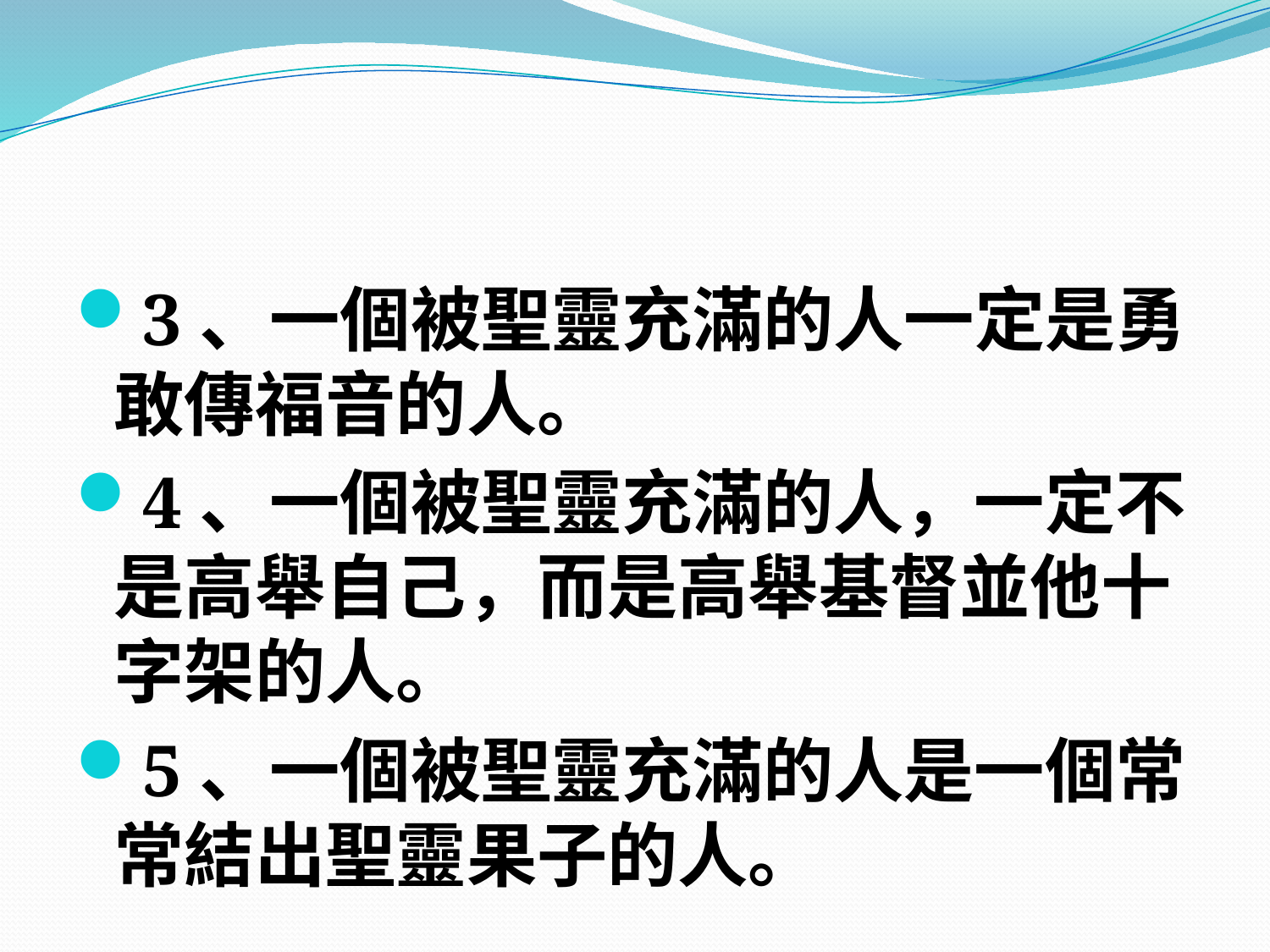

#
3、一個被聖靈充滿的人一定是勇敢傳福音的人。
4、一個被聖靈充滿的人，一定不是高舉自己，而是高舉基督並他十字架的人。
5、一個被聖靈充滿的人是一個常常結出聖靈果子的人。